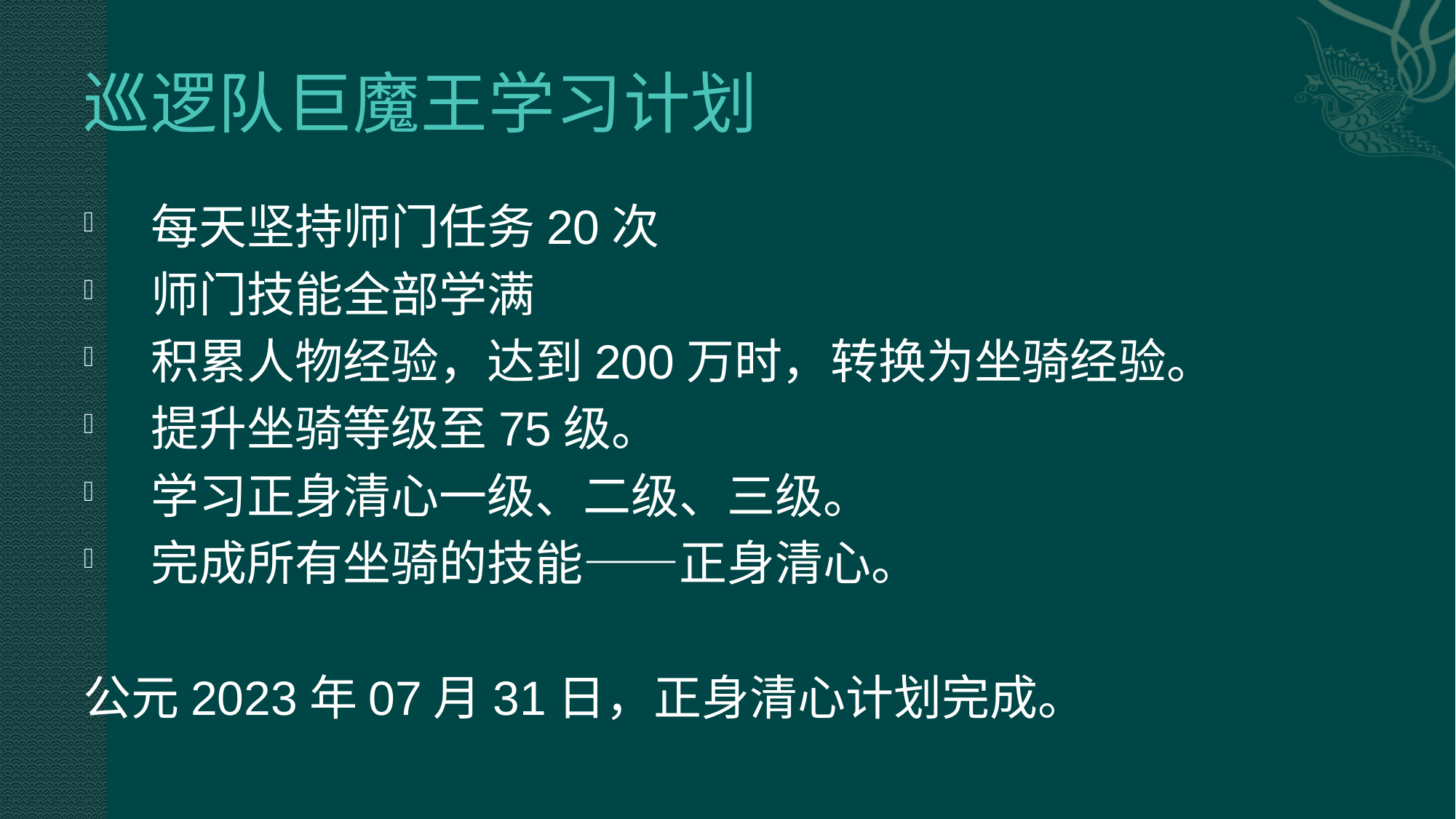

# 巡逻队巨魔王学习计划
每天坚持师门任务20次
师门技能全部学满
积累人物经验，达到200万时，转换为坐骑经验。
提升坐骑等级至75级。
学习正身清心一级、二级、三级。
完成所有坐骑的技能——正身清心。

公元2023年07月31日，正身清心计划完成。